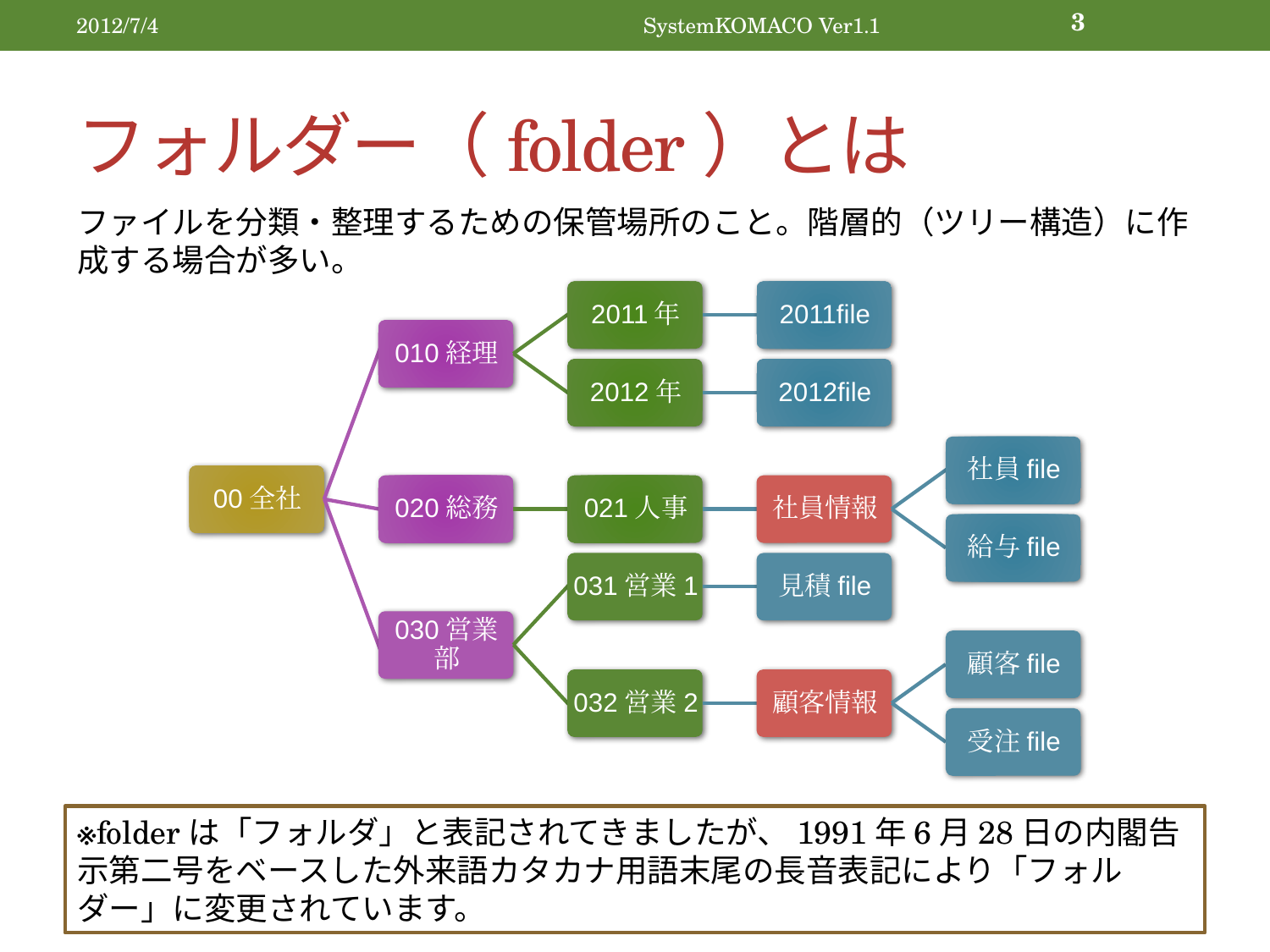

2012/7/4
SystemKOMACO Ver1.1
3
# フォルダー（folder）とは
ファイルを分類・整理するための保管場所のこと。階層的（ツリー構造）に作成する場合が多い。
00全社

010経理

2011年

2011file

2012年

2012file

020総務

021人事

社員情報

社員file

給与file

030営業部

031営業1

見積file

032営業2

顧客情報

顧客file

受注file
※folderは「フォルダ」と表記されてきましたが、1991年6月28日の内閣告示第二号をベースした外来語カタカナ用語末尾の長音表記により「フォルダー」に変更されています。